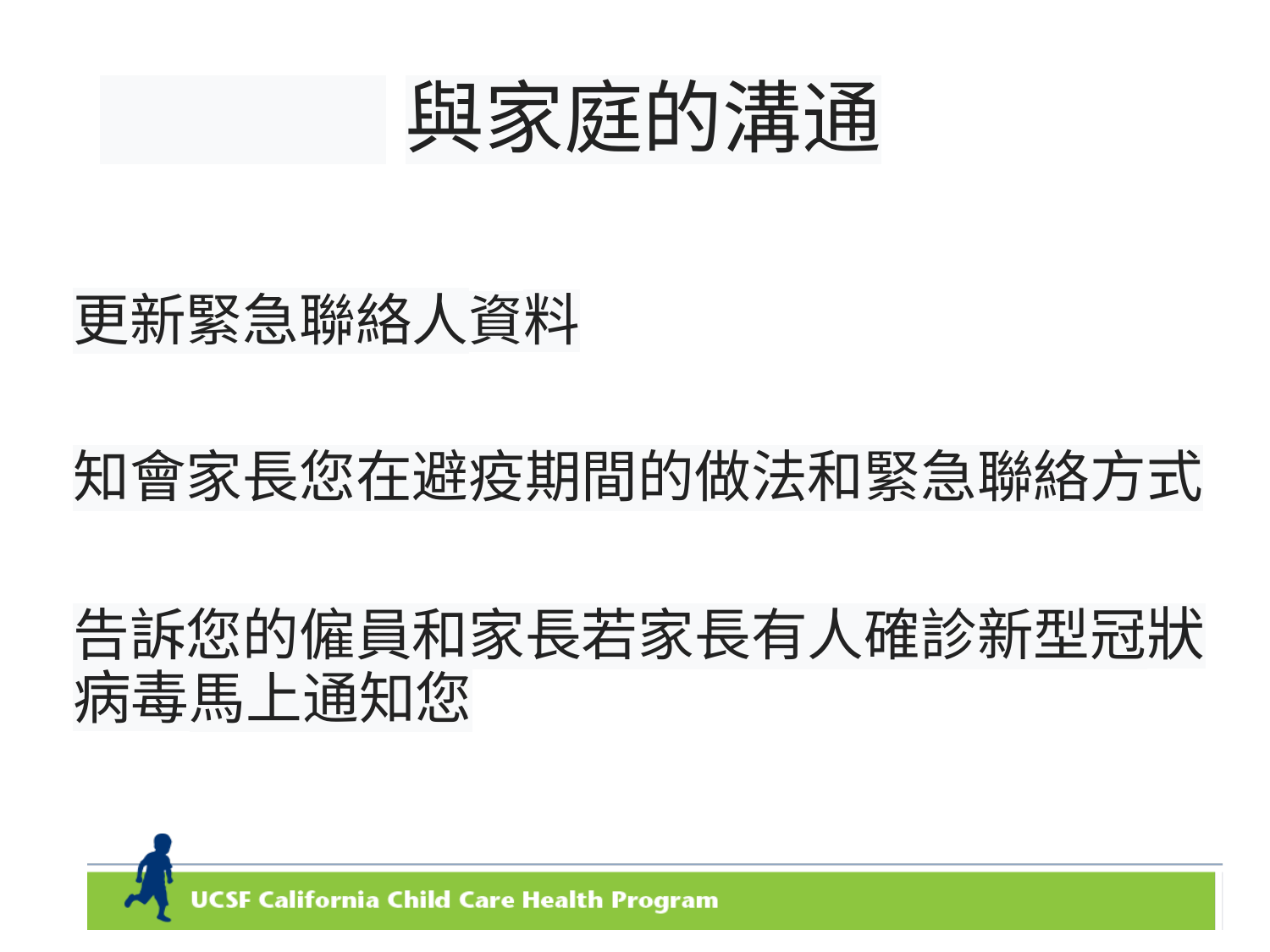

# 與家庭的溝通

更新緊急聯絡人資料

知會家長您在避疫期間的做法和緊急聯絡方式

告訴您的僱員和家長若家長有人確診新型冠狀病毒馬上通知您